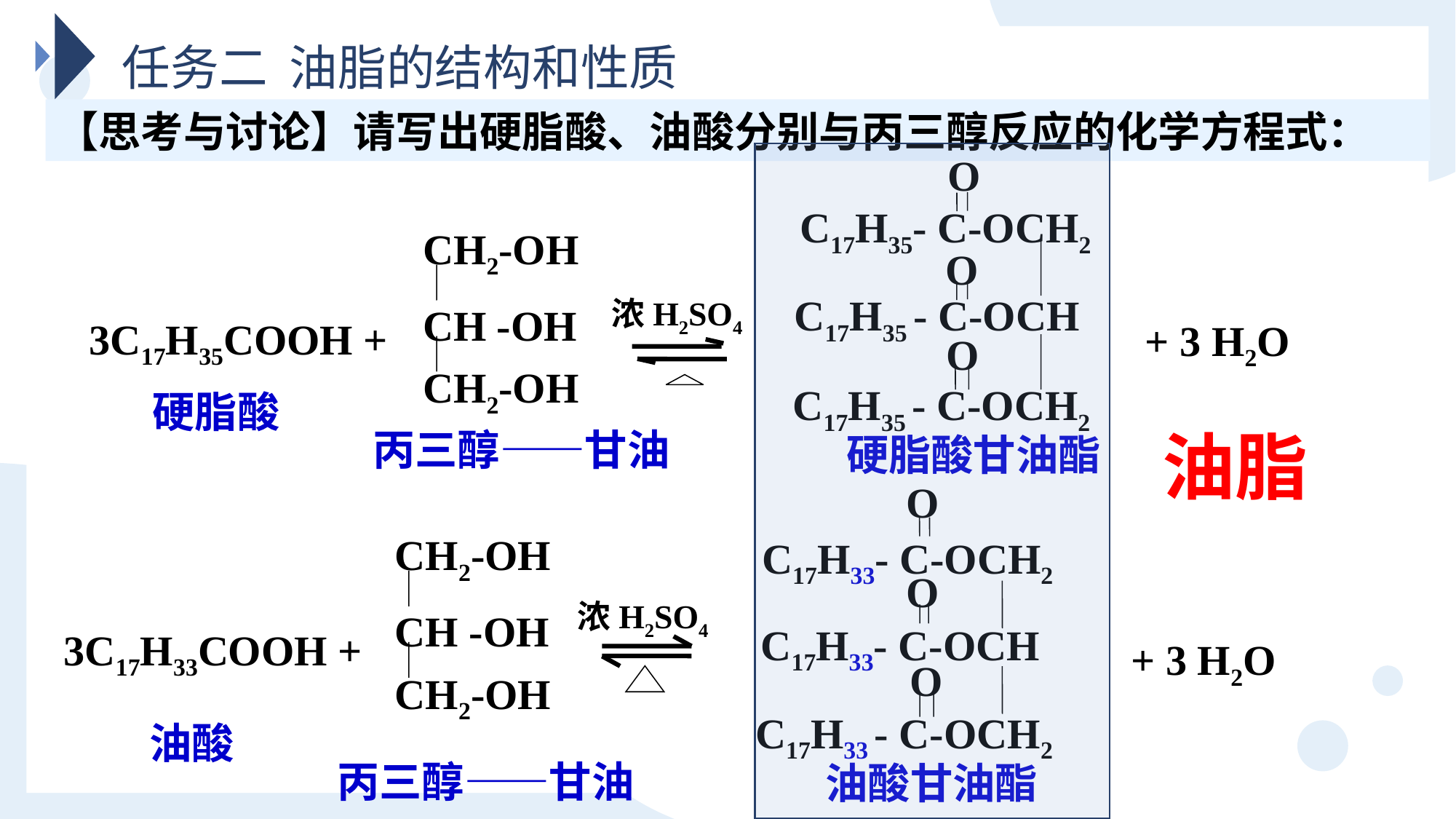

任务二  油脂的结构和性质

【思考与讨论】请写出硬脂酸、油酸分别与丙三醇反应的化学方程式：
O

C17H35- C-OCH2
O

C17H35 - C-OCH
O

C17H35 - C-OCH2

油脂
CH2-OH

CH -OH

CH2-OH

浓H2SO4

3C17H35COOH +
+ 3 H2O

浓H2SO4

硬脂酸
丙三醇——甘油
硬脂酸甘油酯
O

C17H33- C-OCH2
O

C17H33- C-OCH
O

C17H33 - C-OCH2
CH2-OH

CH -OH

CH2-OH
3C17H33COOH +
+ 3 H2O
油酸
丙三醇——甘油
油酸甘油酯